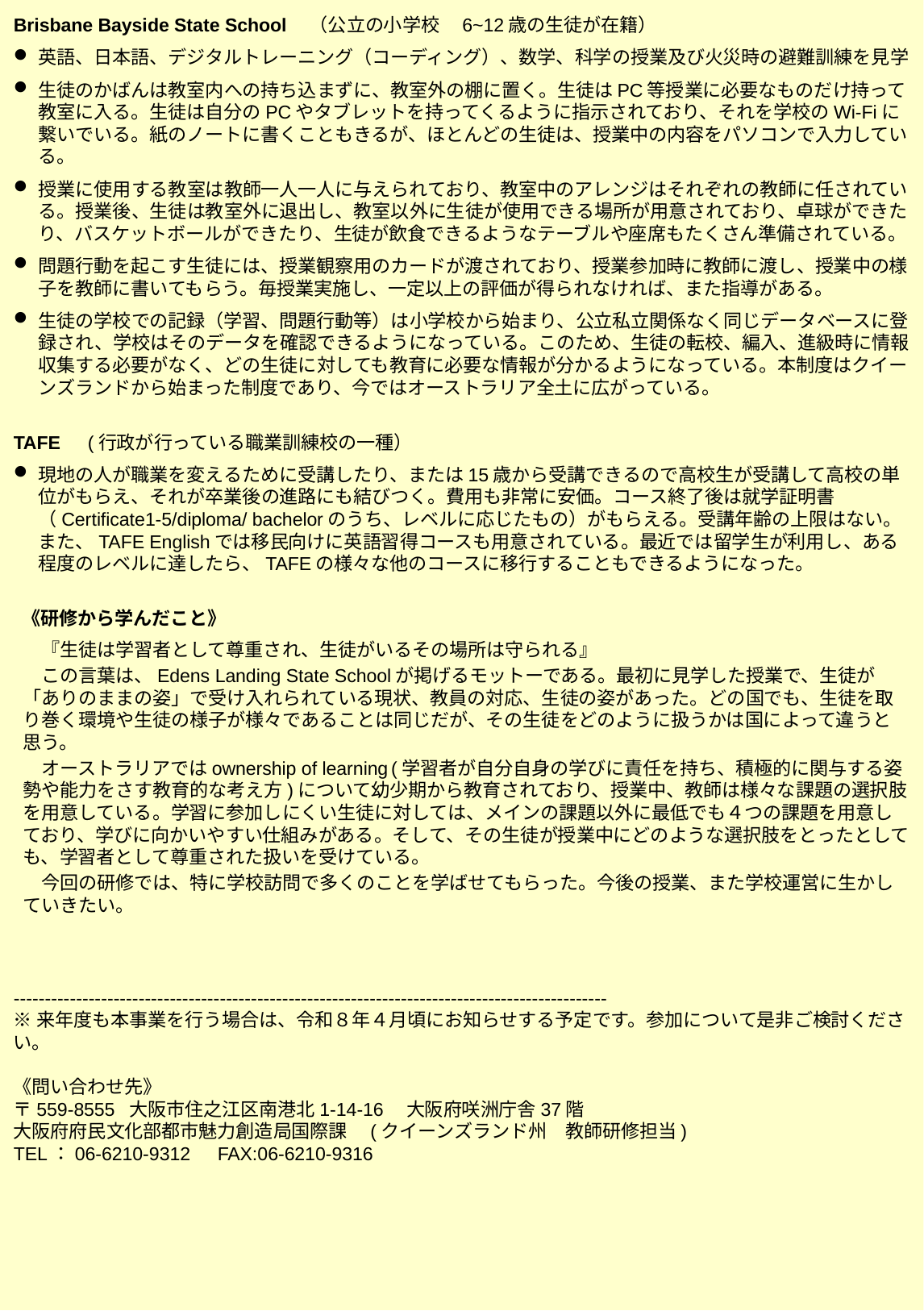

Brisbane Bayside State School　（公立の小学校　6~12歳の生徒が在籍）
英語、日本語、デジタルトレーニング（コーディング）、数学、科学の授業及び火災時の避難訓練を見学
生徒のかばんは教室内への持ち込まずに、教室外の棚に置く。生徒はPC等授業に必要なものだけ持って教室に入る。生徒は自分のPCやタブレットを持ってくるように指示されており、それを学校のWi-Fiに繋いでいる。紙のノートに書くこともきるが、ほとんどの生徒は、授業中の内容をパソコンで入力している。
授業に使用する教室は教師一人一人に与えられており、教室中のアレンジはそれぞれの教師に任されている。授業後、生徒は教室外に退出し、教室以外に生徒が使用できる場所が用意されており、卓球ができたり、バスケットボールができたり、生徒が飲食できるようなテーブルや座席もたくさん準備されている。
問題行動を起こす生徒には、授業観察用のカードが渡されており、授業参加時に教師に渡し、授業中の様子を教師に書いてもらう。毎授業実施し、一定以上の評価が得られなければ、また指導がある。
生徒の学校での記録（学習、問題行動等）は小学校から始まり、公立私立関係なく同じデータベースに登録され、学校はそのデータを確認できるようになっている。このため、生徒の転校、編入、進級時に情報収集する必要がなく、どの生徒に対しても教育に必要な情報が分かるようになっている。本制度はクイーンズランドから始まった制度であり、今ではオーストラリア全土に広がっている。

TAFE　(行政が行っている職業訓練校の一種）
現地の人が職業を変えるために受講したり、または15歳から受講できるので高校生が受講して高校の単位がもらえ、それが卒業後の進路にも結びつく。費用も非常に安価。コース終了後は就学証明書（Certificate1-5/diploma/ bachelorのうち、レベルに応じたもの）がもらえる。受講年齢の上限はない。また、TAFE Englishでは移民向けに英語習得コースも用意されている。最近では留学生が利用し、ある程度のレベルに達したら、TAFEの様々な他のコースに移行することもできるようになった。

 《研修から学んだこと》
　『生徒は学習者として尊重され、生徒がいるその場所は守られる』
　この言葉は、Edens Landing State Schoolが掲げるモットーである。最初に見学した授業で、生徒が「ありのままの姿」で受け入れられている現状、教員の対応、生徒の姿があった。どの国でも、生徒を取り巻く環境や生徒の様子が様々であることは同じだが、その生徒をどのように扱うかは国によって違うと思う。
　オーストラリアではownership of learning (学習者が自分自身の学びに責任を持ち、積極的に関与する姿勢や能力をさす教育的な考え方)について幼少期から教育されており、授業中、教師は様々な課題の選択肢を用意している。学習に参加しにくい生徒に対しては、メインの課題以外に最低でも４つの課題を用意しており、学びに向かいやすい仕組みがある。そして、その生徒が授業中にどのような選択肢をとったとしても、学習者として尊重された扱いを受けている。
　今回の研修では、特に学校訪問で多くのことを学ばせてもらった。今後の授業、また学校運営に生かしていきたい。

-----------------------------------------------------------------------------------------------
※来年度も本事業を行う場合は、令和８年４月頃にお知らせする予定です。参加について是非ご検討ください。

《問い合わせ先》
〒559-8555  大阪市住之江区南港北1-14-16　大阪府咲洲庁舎37階
大阪府府民文化部都市魅力創造局国際課　(クイーンズランド州　教師研修担当)
TEL：06-6210-9312　FAX:06-6210-9316